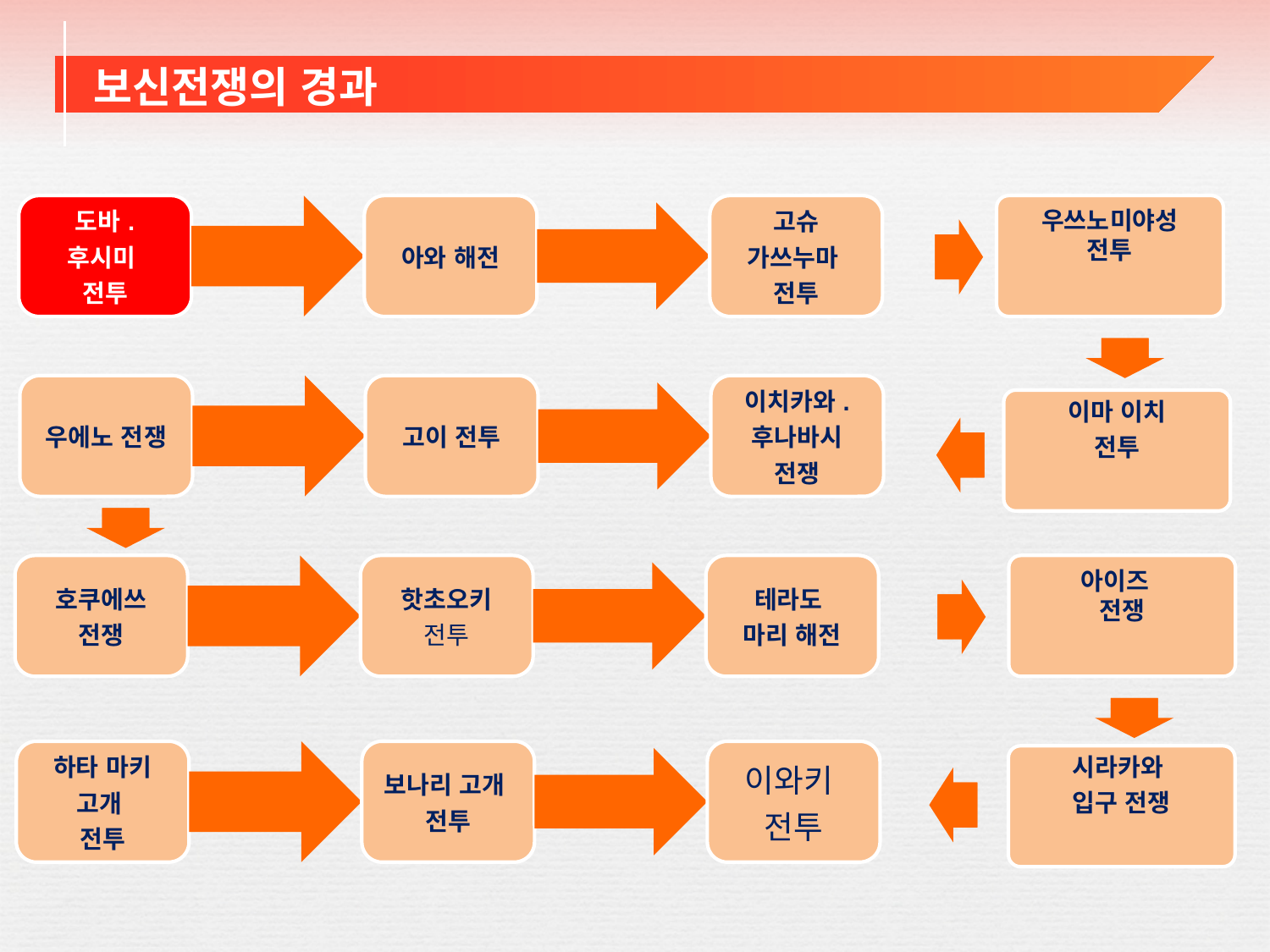

보신전쟁의 경과
도바. 후시미
전투
아와 해전
고슈 가쓰누마
전투
우쓰노미야성
전투

우에노 전쟁
고이 전투
이치카와.
후나바시 전쟁
이마 이치
전투

호쿠에쓰 전쟁
핫초오키
전투
테라도
마리 해전
아이즈
전쟁

하타 마키 고개
전투
보나리 고개
전투
이와키
전투
시라카와
입구 전쟁